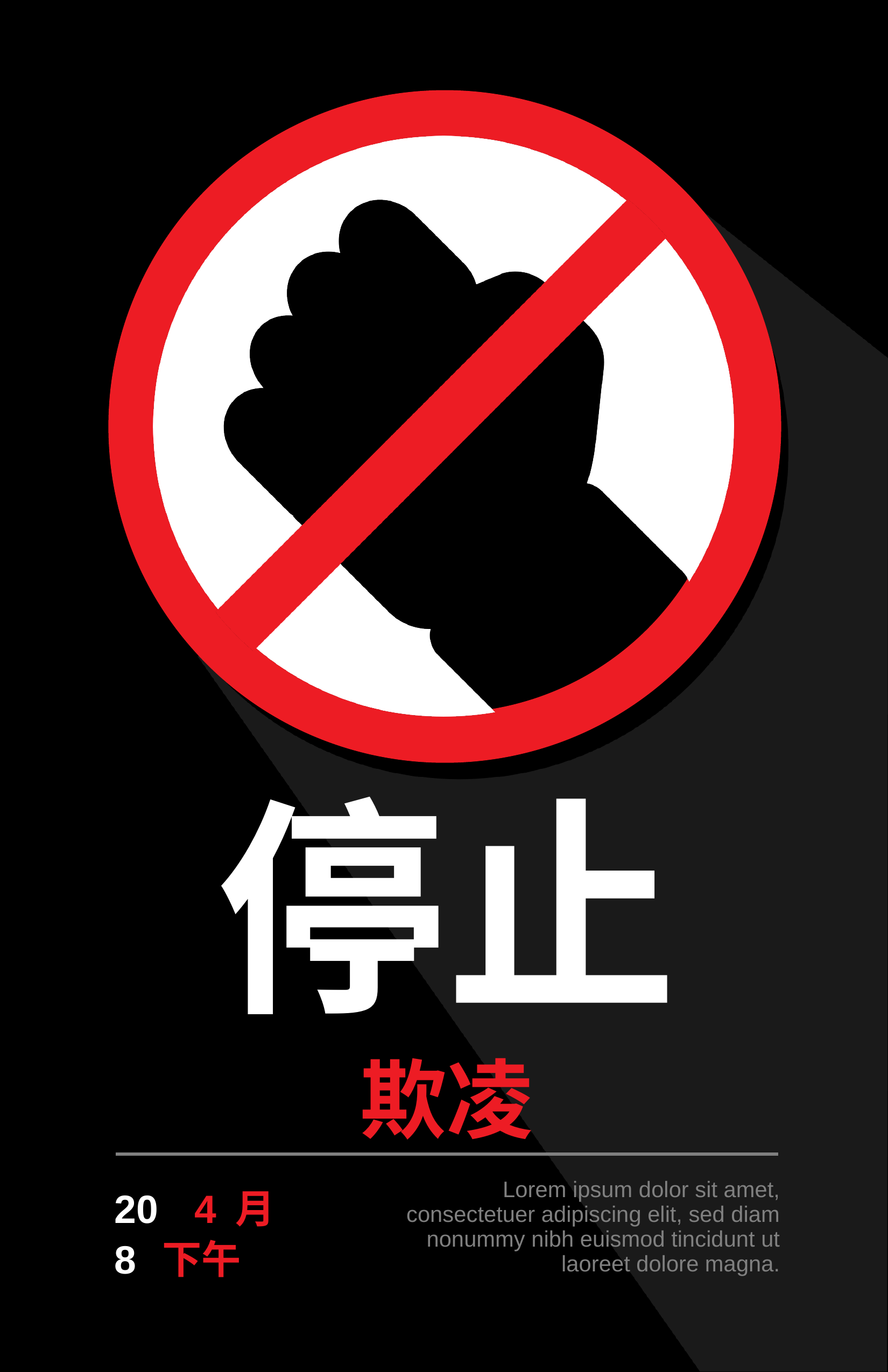

# 停止
欺凌
Lorem ipsum dolor sit amet, consectetuer adipiscing elit, sed diam nonummy nibh euismod tincidunt ut laoreet dolore magna.
20
4 月
8
下午